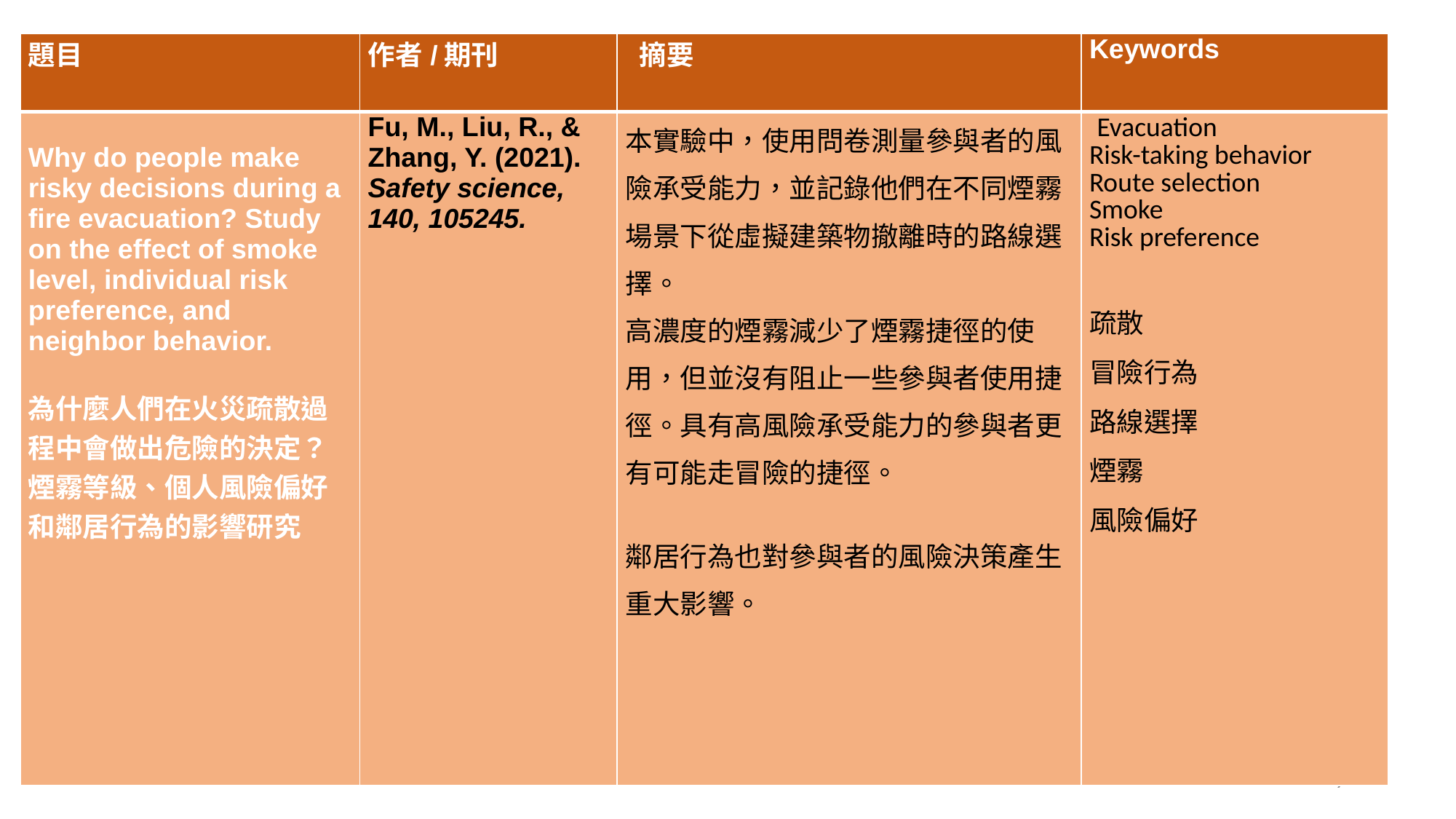

| 題目 | 作者/期刊 | 摘要 | Keywords |
| --- | --- | --- | --- |
| Why do people make risky decisions during a fire evacuation? Study on the effect of smoke level, individual risk preference, and neighbor behavior. 為什麼人們在火災疏散過程中會做出危險的決定？煙霧等級、個人風險偏好和鄰居行為的影響研究 | Fu, M., Liu, R., & Zhang, Y. (2021). Safety science, 140, 105245. | 本實驗中，使用問卷測量參與者的風險承受能力，並記錄他們在不同煙霧場景下從虛擬建築物撤離時的路線選擇。 高濃度的煙霧減少了煙霧捷徑的使用，但並沒有阻止一些參與者使用捷徑。具有高風險承受能力的參與者更有可能走冒險的捷徑。 鄰居行為也對參與者的風險決策產生重大影響。 | Evacuation Risk-taking behavior Route selection Smoke Risk preference 疏散 冒險行為 路線選擇 煙霧 風險偏好 |
9